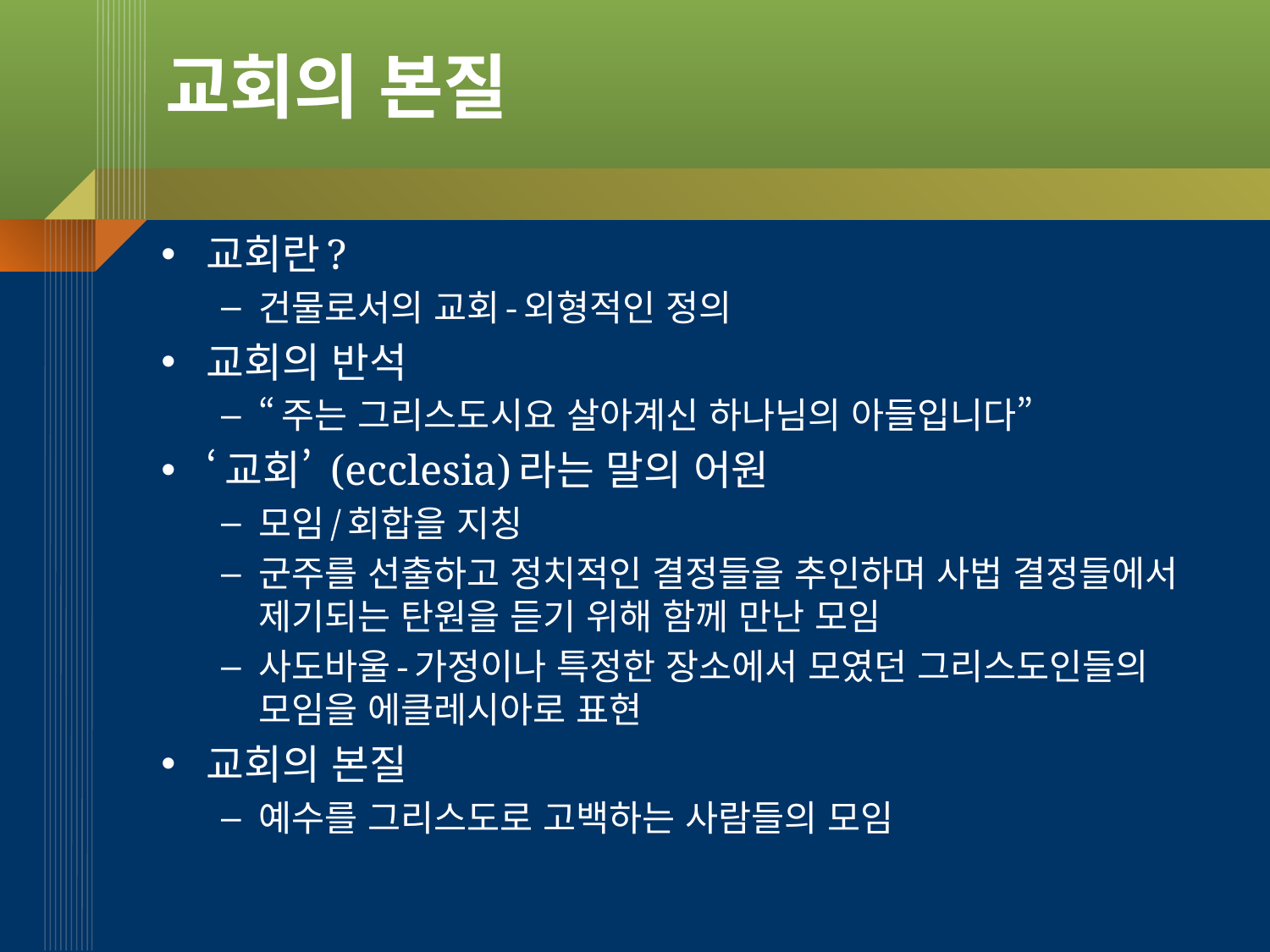

# 교회의 본질
교회란?
건물로서의 교회-외형적인 정의
교회의 반석
“주는 그리스도시요 살아계신 하나님의 아들입니다”
‘교회’ (ecclesia)라는 말의 어원
모임/회합을 지칭
군주를 선출하고 정치적인 결정들을 추인하며 사법 결정들에서 제기되는 탄원을 듣기 위해 함께 만난 모임
사도바울-가정이나 특정한 장소에서 모였던 그리스도인들의 모임을 에클레시아로 표현
교회의 본질
예수를 그리스도로 고백하는 사람들의 모임